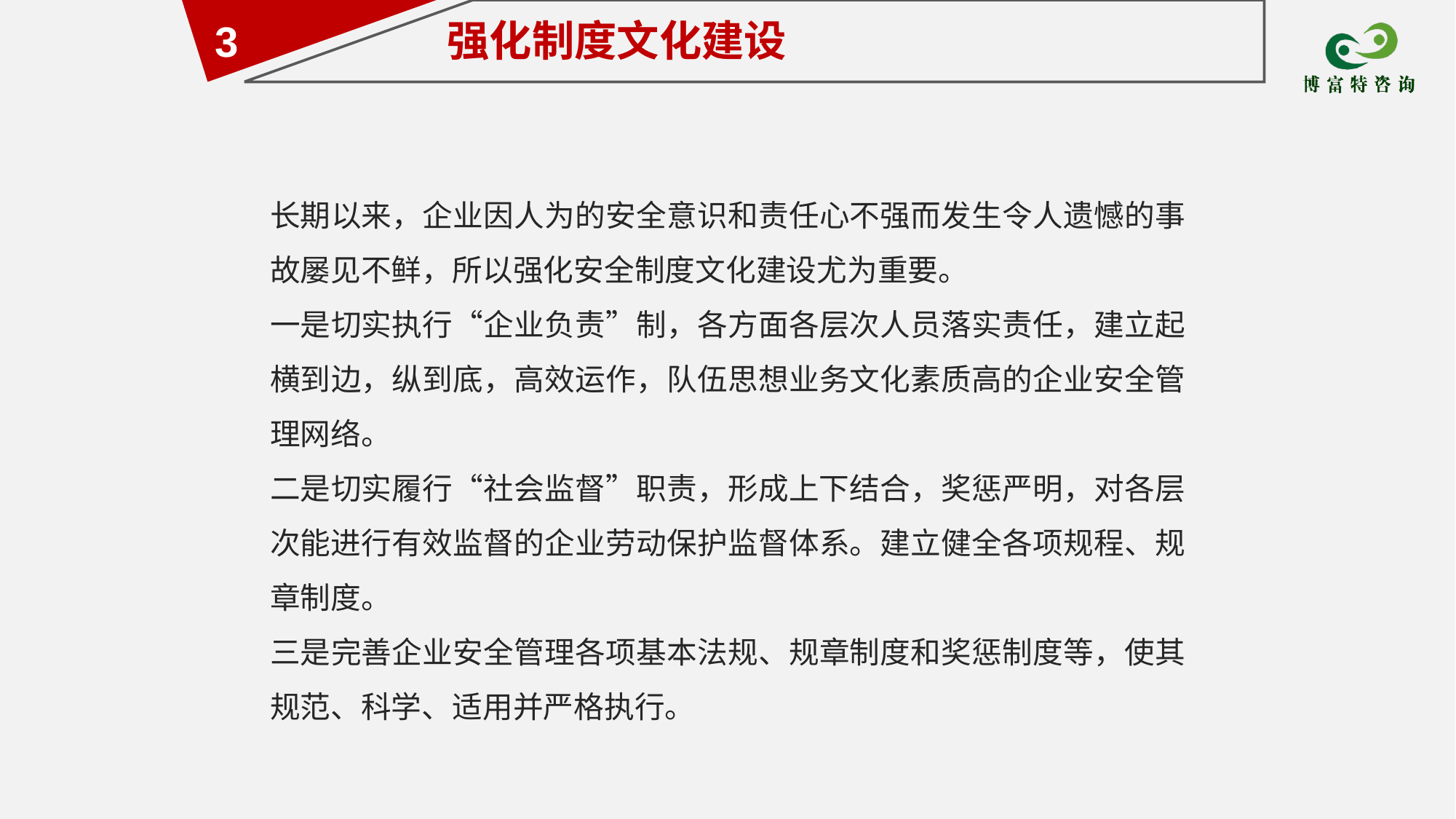

强化制度文化建设
3
长期以来，企业因人为的安全意识和责任心不强而发生令人遗憾的事故屡见不鲜，所以强化安全制度文化建设尤为重要。
一是切实执行“企业负责”制，各方面各层次人员落实责任，建立起横到边，纵到底，高效运作，队伍思想业务文化素质高的企业安全管理网络。
二是切实履行“社会监督”职责，形成上下结合，奖惩严明，对各层次能进行有效监督的企业劳动保护监督体系。建立健全各项规程、规章制度。
三是完善企业安全管理各项基本法规、规章制度和奖惩制度等，使其规范、科学、适用并严格执行。